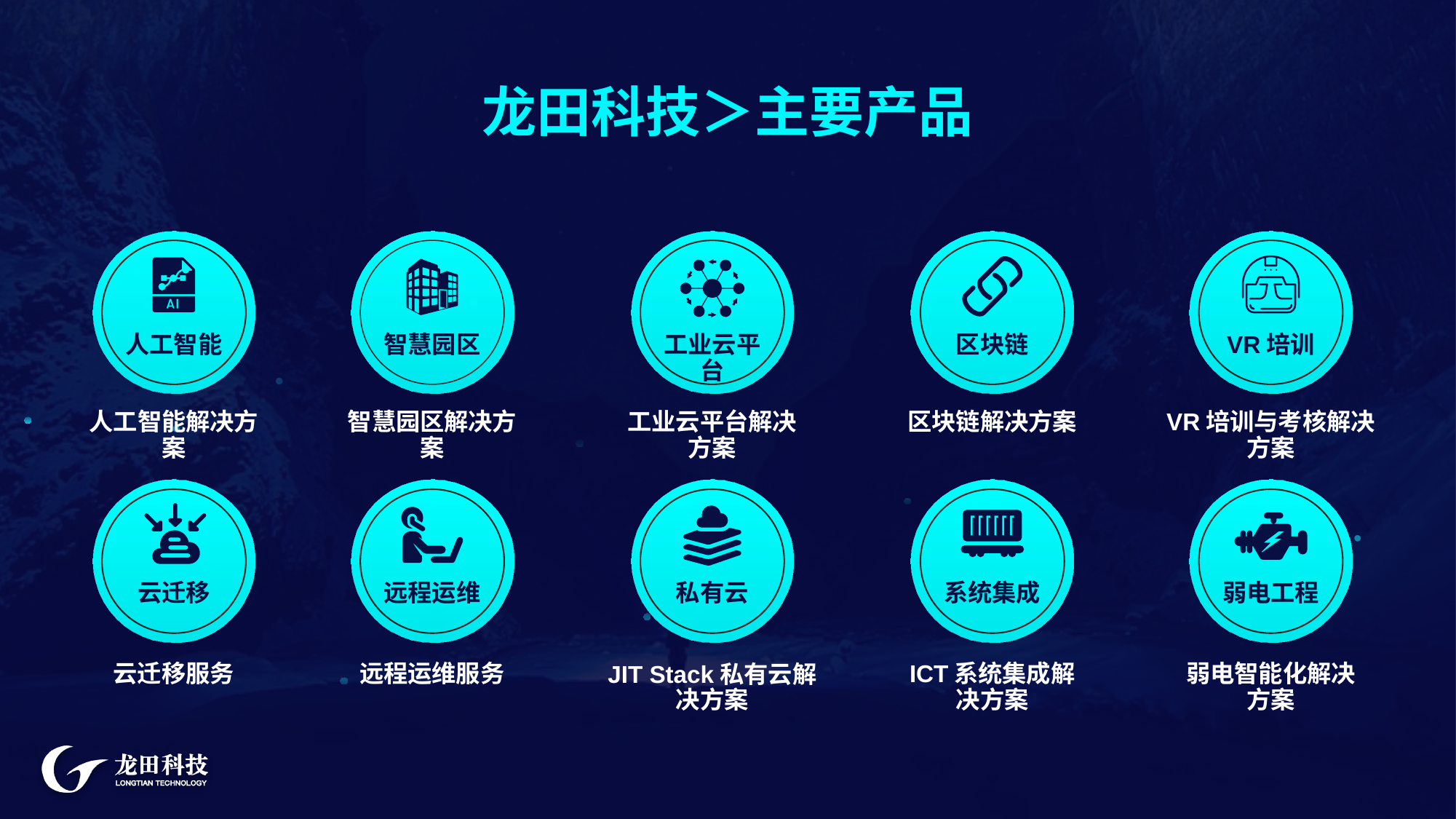

龙田科技＞主要产品

人工智能
智慧园区
工业云平台
区块链
VR培训
人工智能解决方案
智慧园区解决方案
工业云平台解决方案
区块链解决方案
VR培训与考核解决方案

云迁移
远程运维
私有云
系统集成
弱电工程
云迁移服务
远程运维服务
ICT系统集成解决方案
弱电智能化解决方案
JIT Stack私有云解决方案